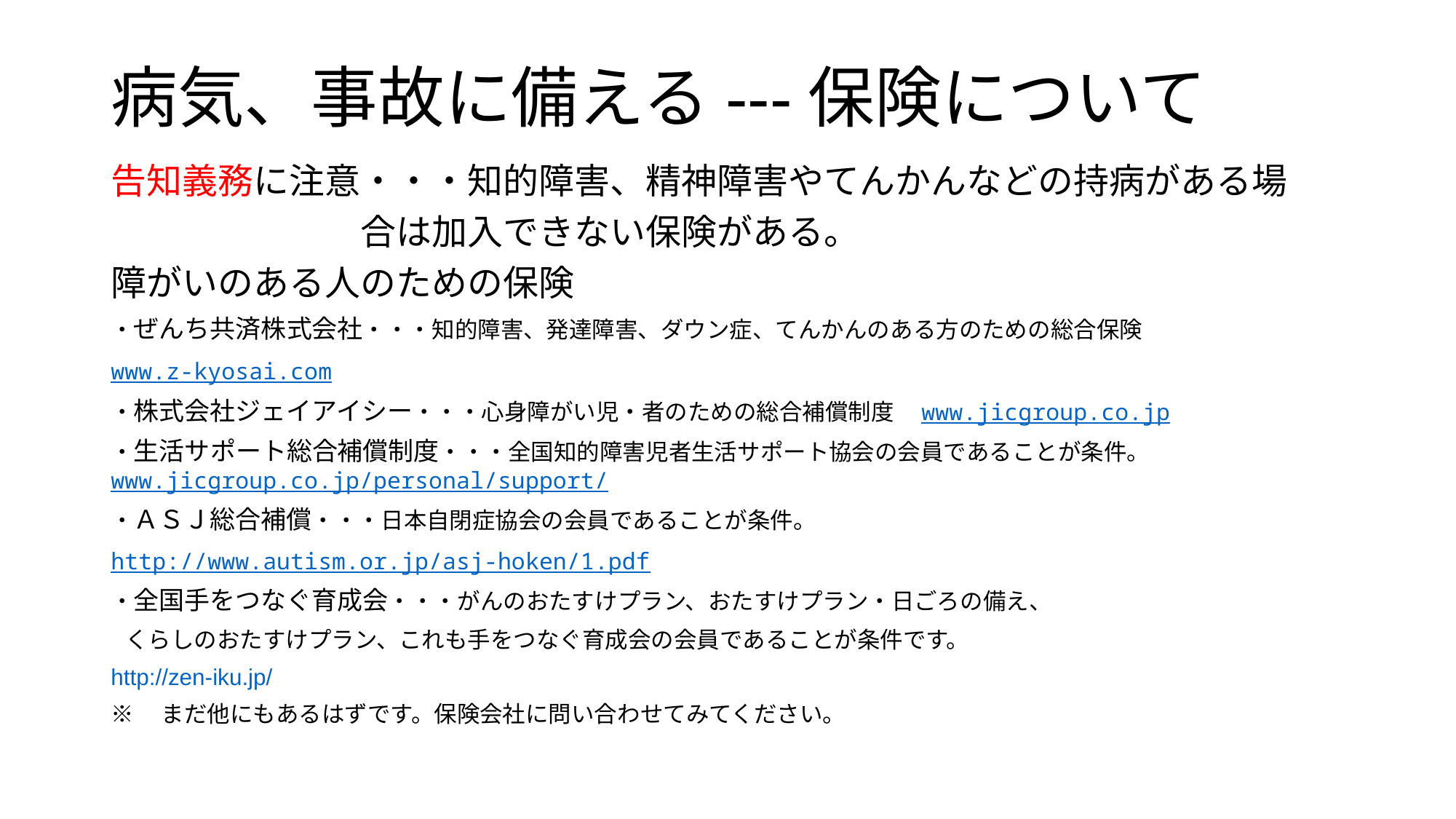

# 病気、事故に備える---保険について
告知義務に注意・・・知的障害、精神障害やてんかんなどの持病がある場
　　　　　　　合は加入できない保険がある。
障がいのある人のための保険
・ぜんち共済株式会社・・・知的障害、発達障害、ダウン症、てんかんのある方のための総合保険
www.z-kyosai.com
・株式会社ジェイアイシー・・・心身障がい児・者のための総合補償制度　www.jicgroup.co.jp
・生活サポート総合補償制度・・・全国知的障害児者生活サポート協会の会員であることが条件。www.jicgroup.co.jp/personal/support/
・ＡＳＪ総合補償・・・日本自閉症協会の会員であることが条件。
http://www.autism.or.jp/asj-hoken/1.pdf
・全国手をつなぐ育成会・・・がんのおたすけプラン、おたすけプラン・日ごろの備え、
くらしのおたすけプラン、これも手をつなぐ育成会の会員であることが条件です。
http://zen-iku.jp/
※　まだ他にもあるはずです。保険会社に問い合わせてみてください。